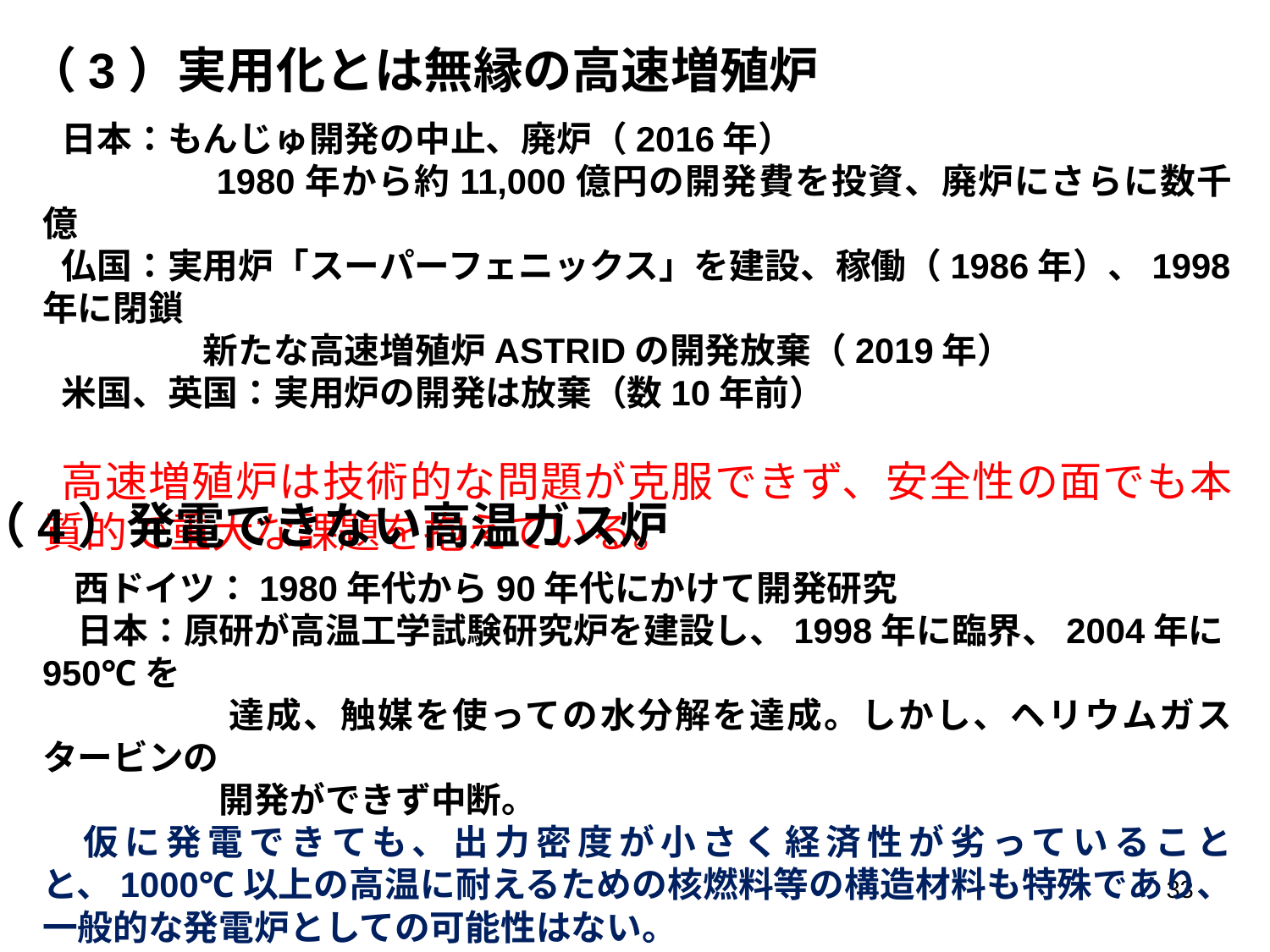

# （3）実用化とは無縁の高速増殖炉
日本：もんじゅ開発の中止、廃炉（2016年）
　　　　1980年から約11,000億円の開発費を投資、廃炉にさらに数千億
仏国：実用炉「スーパーフェニックス」を建設、稼働（1986年）、1998年に閉鎖
　　　　新たな高速増殖炉ASTRIDの開発放棄（2019年）
米国、英国：実用炉の開発は放棄（数10年前）

高速増殖炉は技術的な問題が克服できず、安全性の面でも本質的で重大な課題を抱えている。
（4）発電できない高温ガス炉
　西ドイツ：1980年代から90年代にかけて開発研究
　日本：原研が高温工学試験研究炉を建設し、1998年に臨界、2004年に950℃を
　　　　　達成、触媒を使っての水分解を達成。しかし、ヘリウムガスタービンの
　　　　　開発ができず中断。
　仮に発電できても、出力密度が小さく経済性が劣っていることと、1000℃以上の高温に耐えるための核燃料等の構造材料も特殊であり、一般的な発電炉としての可能性はない。

33